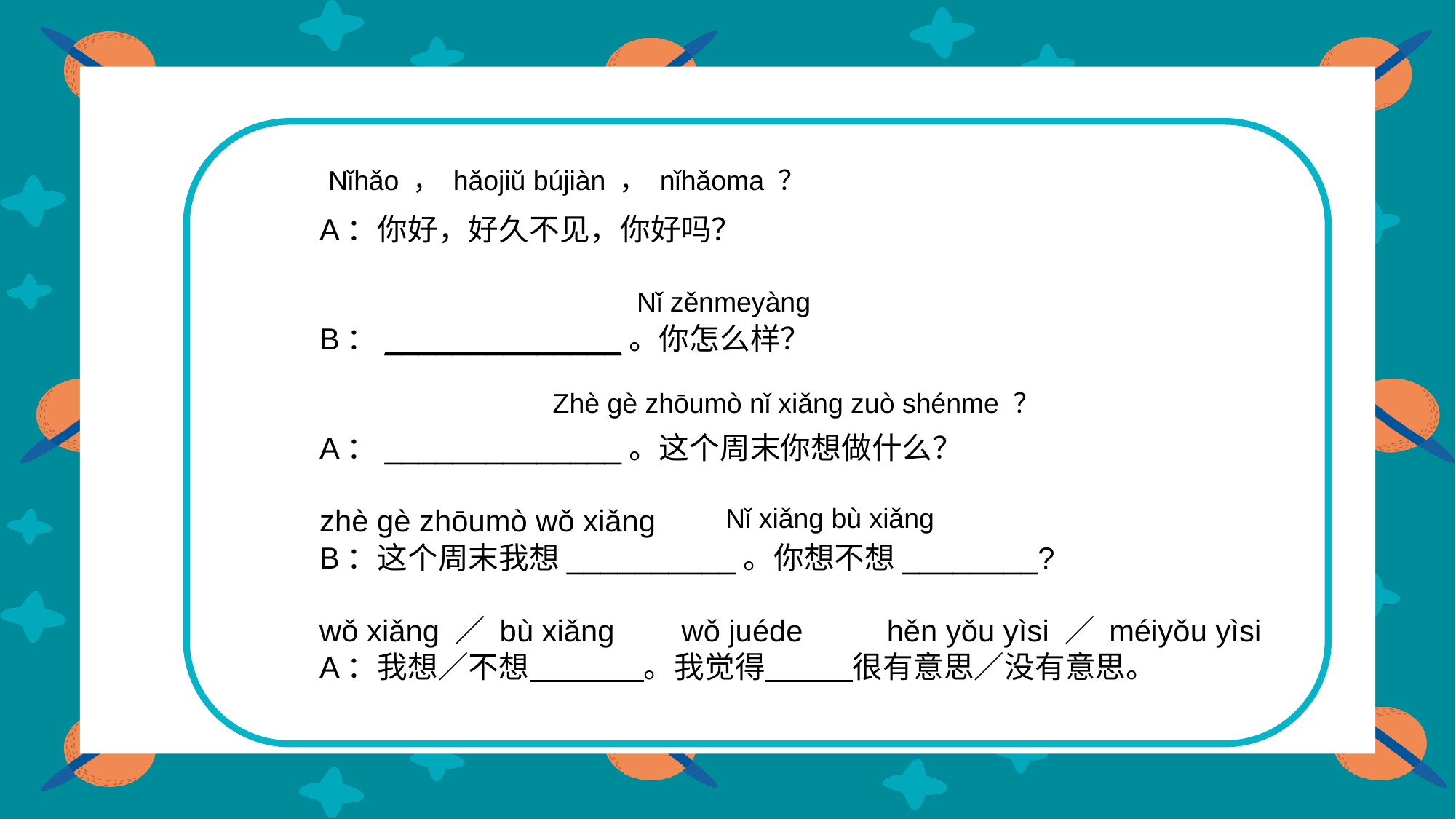

A：
Nǐhǎo ， hǎojiǔ bújiàn ， nǐhǎoma ？
A：你好，好久不见，你好吗？

B：______________。你怎么样？

A：______________。这个周末你想做什么？

zhè gè zhōumò wǒ xiǎng
B：这个周末我想__________。你想不想________?

wǒ xiǎng ／ bù xiǎng        wǒ juéde          hěn yǒu yìsi ／ méiyǒu yìsi
A：我想／不想                 。我觉得             很有意思／没有意思。

 Nǐ zěnmeyàng
Zhè gè zhōumò nǐ xiǎng zuò shénme ？
Nǐ xiǎng bù xiǎng